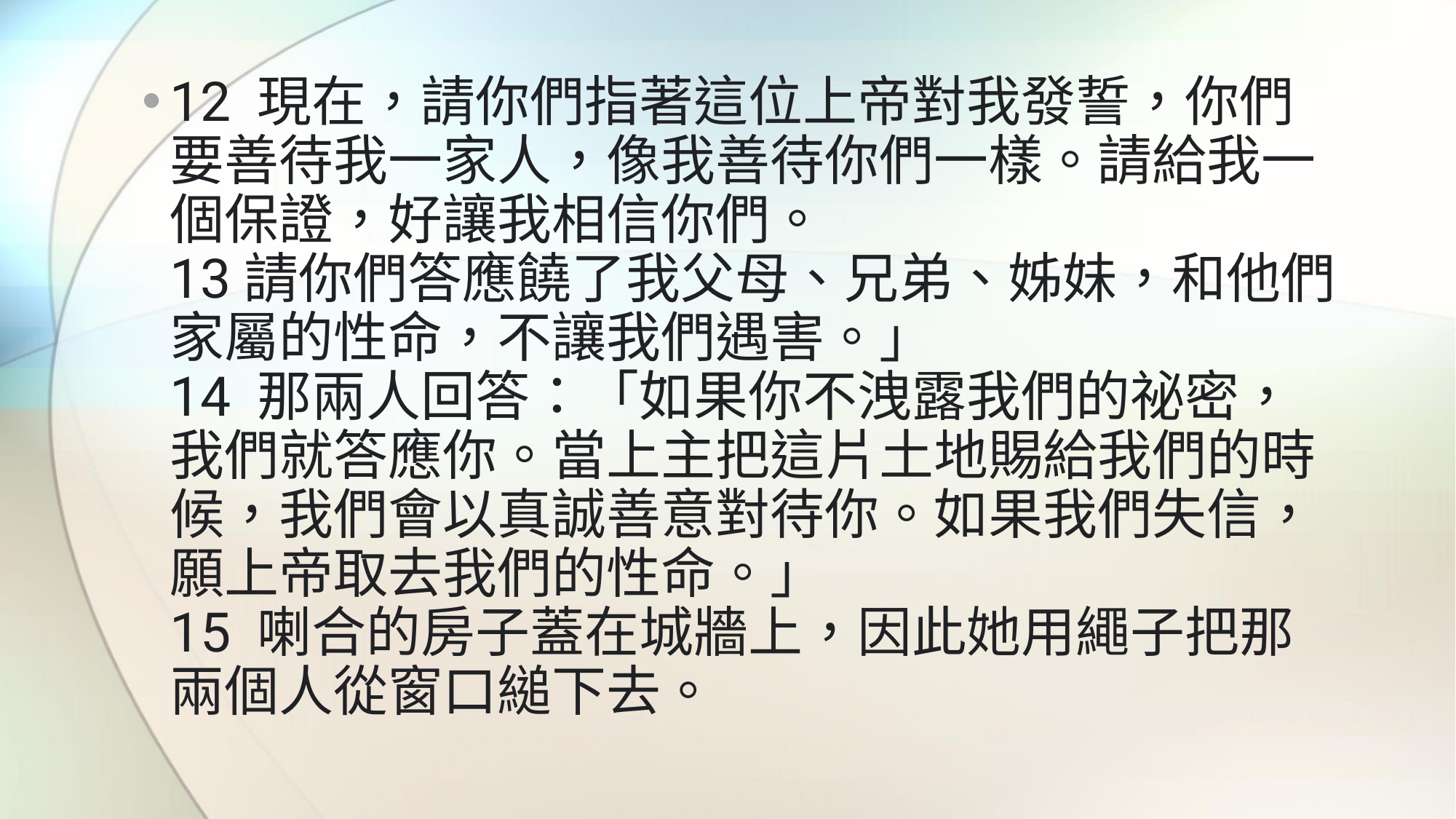

12 現在，請你們指著這位上帝對我發誓，你們要善待我一家人，像我善待你們一樣。請給我一個保證，好讓我相信你們。
13請你們答應饒了我父母、兄弟、姊妹，和他們家屬的性命，不讓我們遇害。」
14 那兩人回答：「如果你不洩露我們的祕密，我們就答應你。當上主把這片土地賜給我們的時候，我們會以真誠善意對待你。如果我們失信，願上帝取去我們的性命。」
15 喇合的房子蓋在城牆上，因此她用繩子把那兩個人從窗口縋下去。